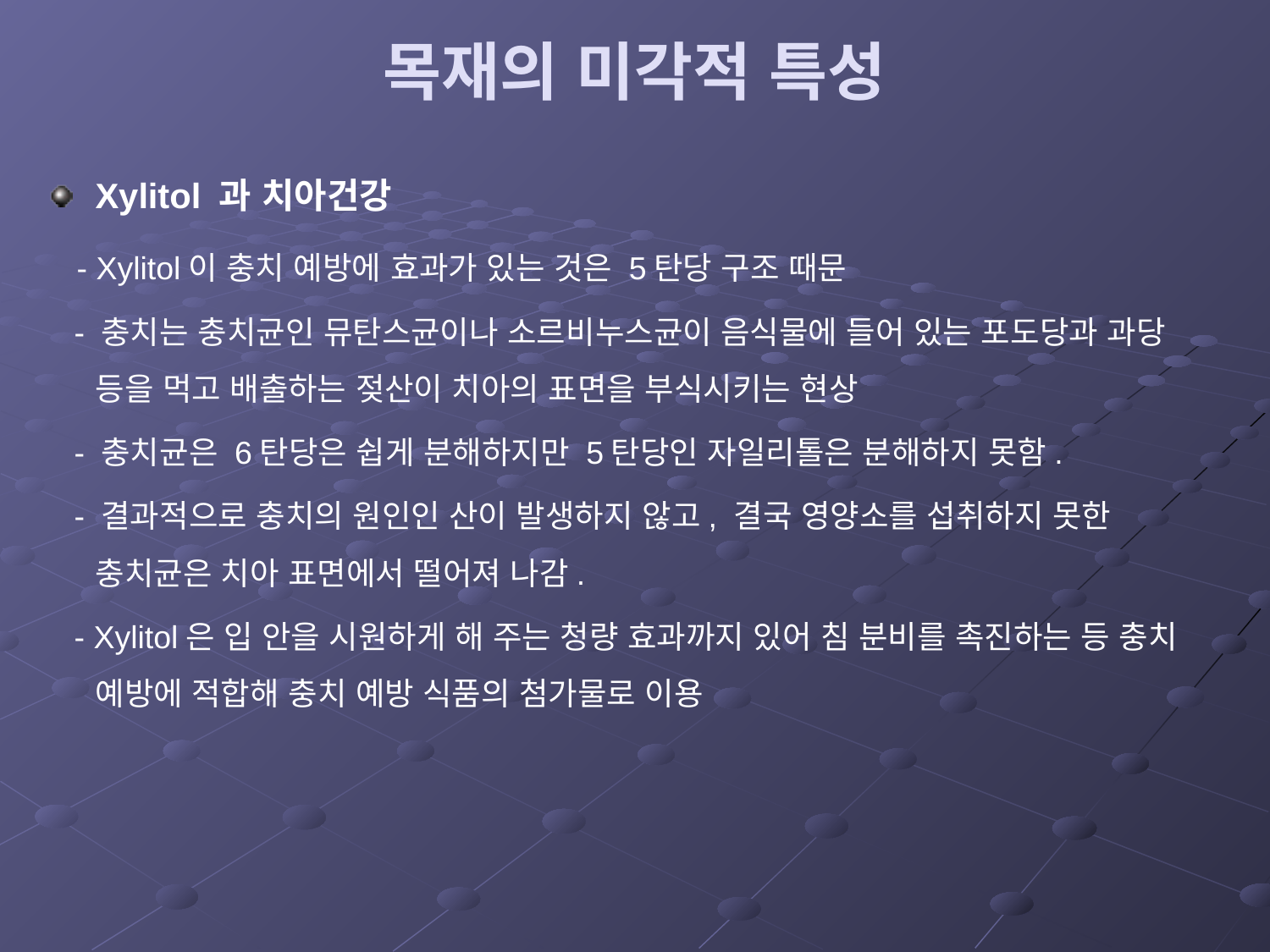

# 목재의 미각적 특성
Xylitol 과 치아건강
   - Xylitol이 충치 예방에 효과가 있는 것은 5탄당 구조 때문
   - 충치는 충치균인 뮤탄스균이나 소르비누스균이 음식물에 들어 있는 포도당과 과당 등을 먹고 배출하는 젖산이 치아의 표면을 부식시키는 현상
   - 충치균은 6탄당은 쉽게 분해하지만 5탄당인 자일리톨은 분해하지 못함.
   - 결과적으로 충치의 원인인 산이 발생하지 않고, 결국 영양소를 섭취하지 못한 충치균은 치아 표면에서 떨어져 나감.
   - Xylitol은 입 안을 시원하게 해 주는 청량 효과까지 있어 침 분비를 촉진하는 등 충치 예방에 적합해 충치 예방 식품의 첨가물로 이용